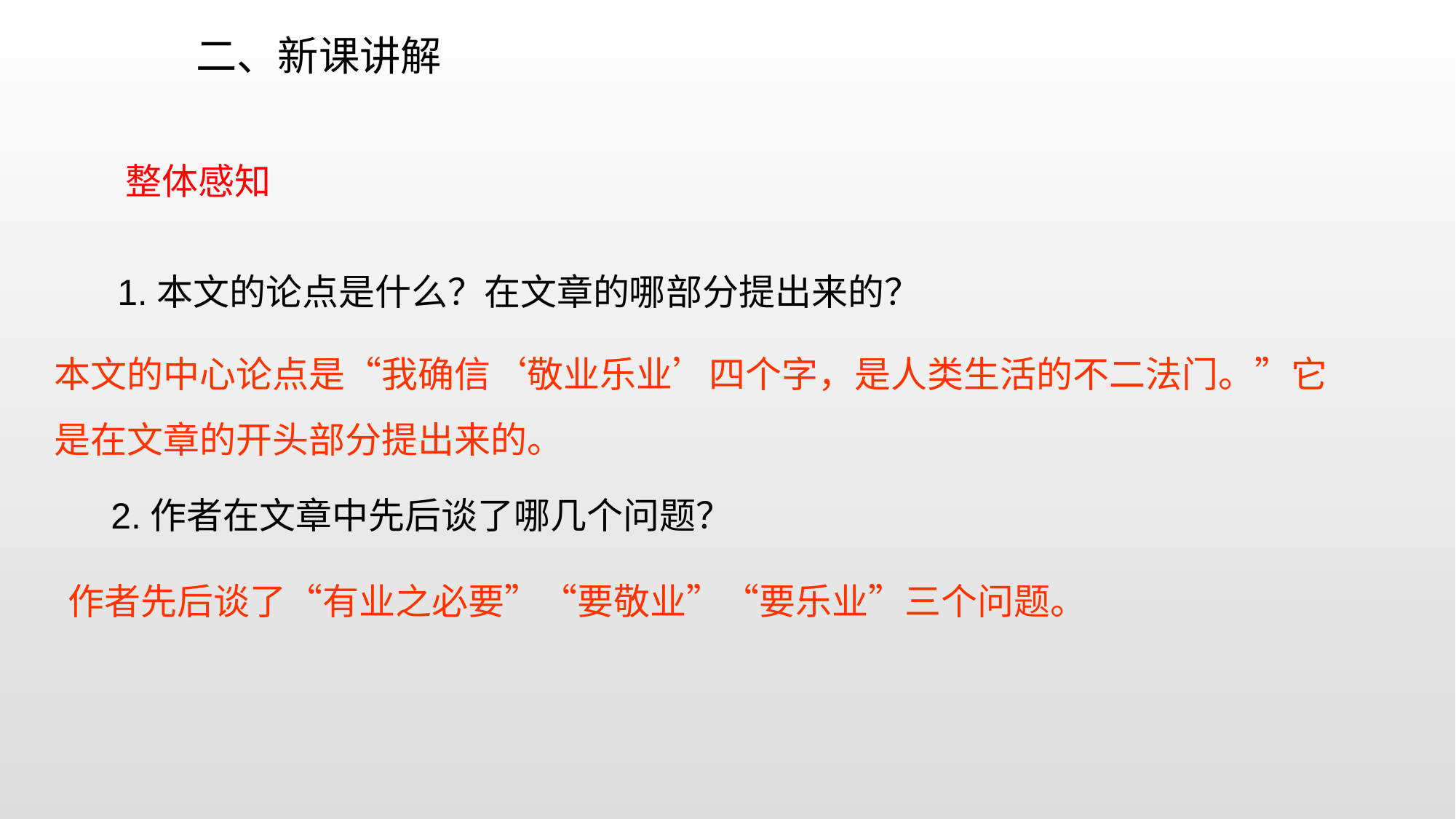

二、新课讲解

整体感知
    1.本文的论点是什么？在文章的哪部分提出来的？

    2.作者在文章中先后谈了哪几个问题？

本文的中心论点是“我确信‘敬业乐业’四个字，是人类生活的不二法门。”它是在文章的开头部分提出来的。
作者先后谈了“有业之必要”“要敬业”“要乐业”三个问题。